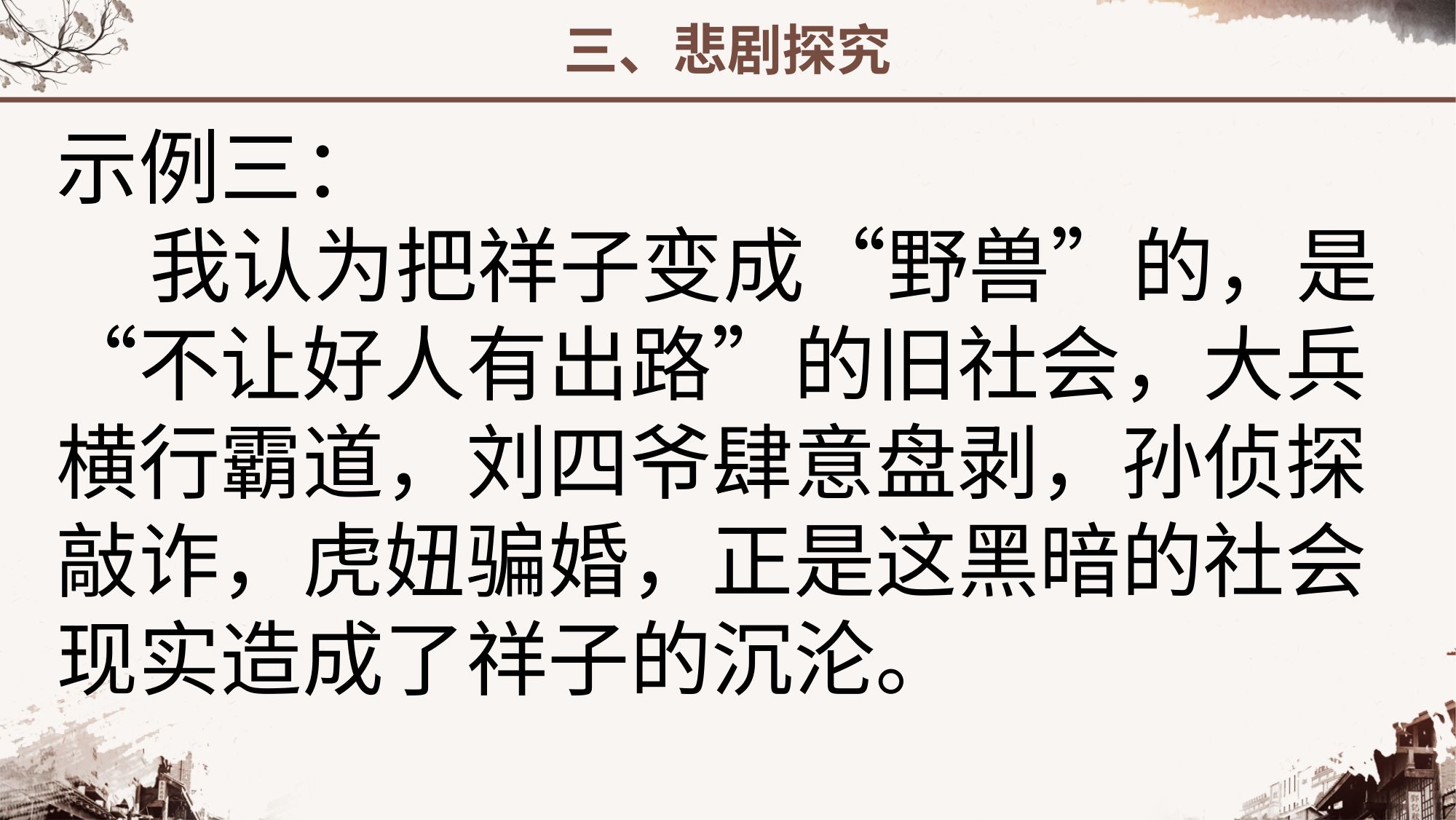

三、悲剧探究

示例三：
    我认为把祥子变成“野兽”的，是“不让好人有出路”的旧社会，大兵横行霸道，刘四爷肆意盘剥，孙侦探敲诈，虎妞骗婚，正是这黑暗的社会现实造成了祥子的沉沦。